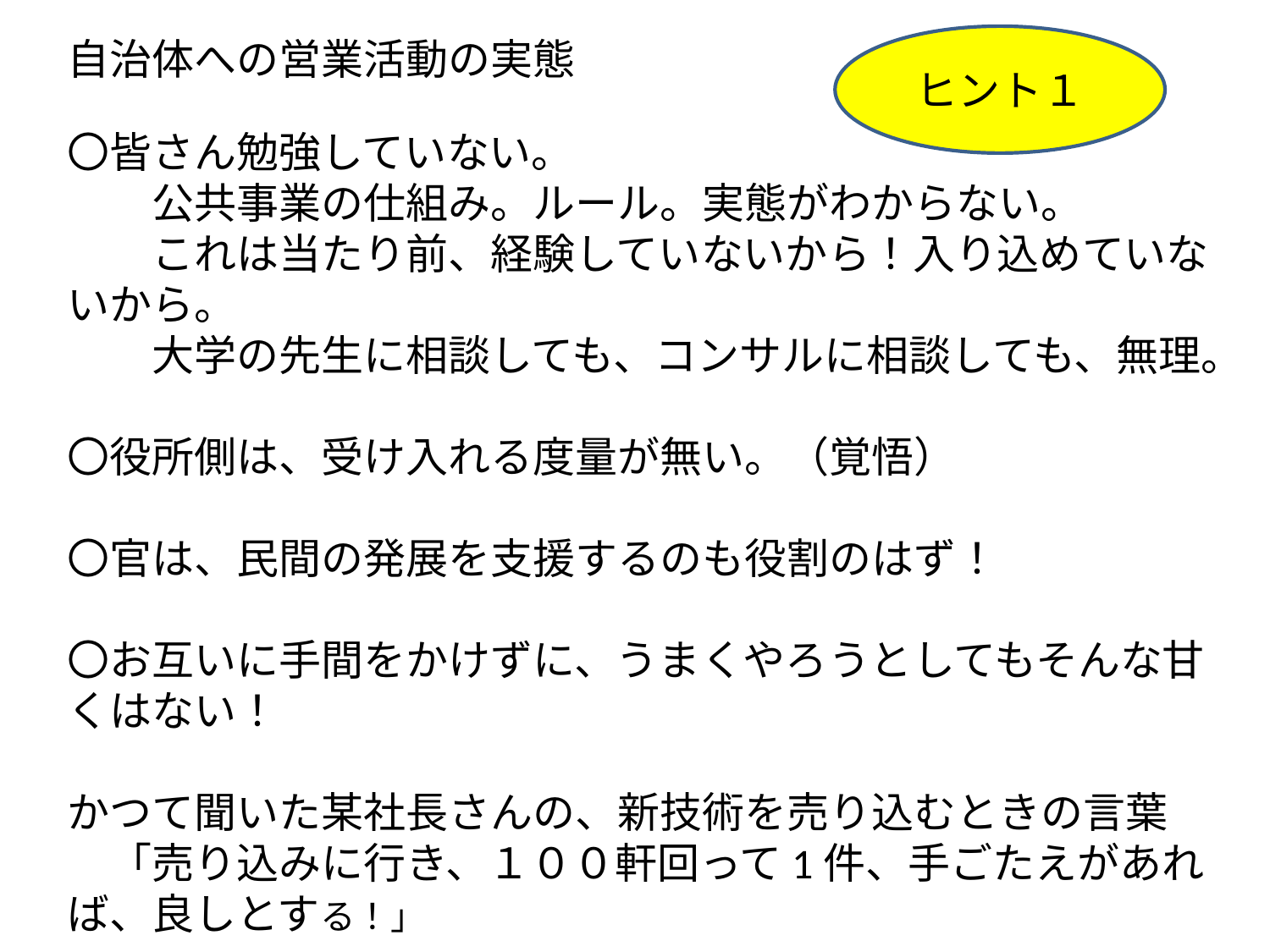

自治体への営業活動の実態

〇皆さん勉強していない。
　　公共事業の仕組み。ルール。実態がわからない。
　　これは当たり前、経験していないから！入り込めていないから。
　　大学の先生に相談しても、コンサルに相談しても、無理。

〇役所側は、受け入れる度量が無い。（覚悟）

〇官は、民間の発展を支援するのも役割のはず！

〇お互いに手間をかけずに、うまくやろうとしてもそんな甘くはない！

かつて聞いた某社長さんの、新技術を売り込むときの言葉
　「売り込みに行き、１００軒回って1件、手ごたえがあれば、良しとする！」

ヒント１